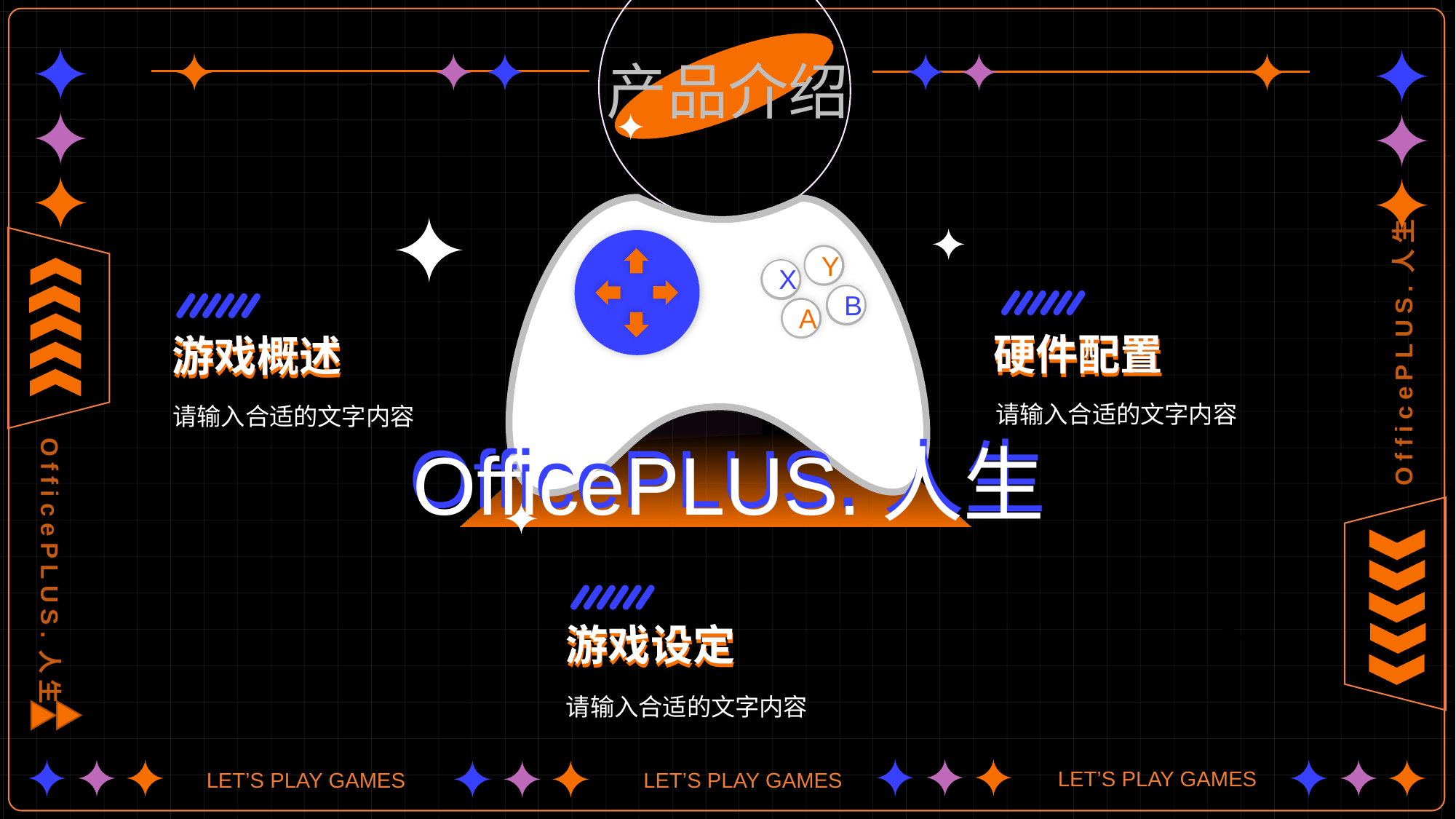

产品介绍

Y

X

B
A

硬件配置
硬件配置
游戏概述
游戏概述
请输入合适的文字内容
请输入合适的文字内容
OfficePLUS.人生
OfficePLUS.人生

游戏设定
游戏设定

请输入合适的文字内容